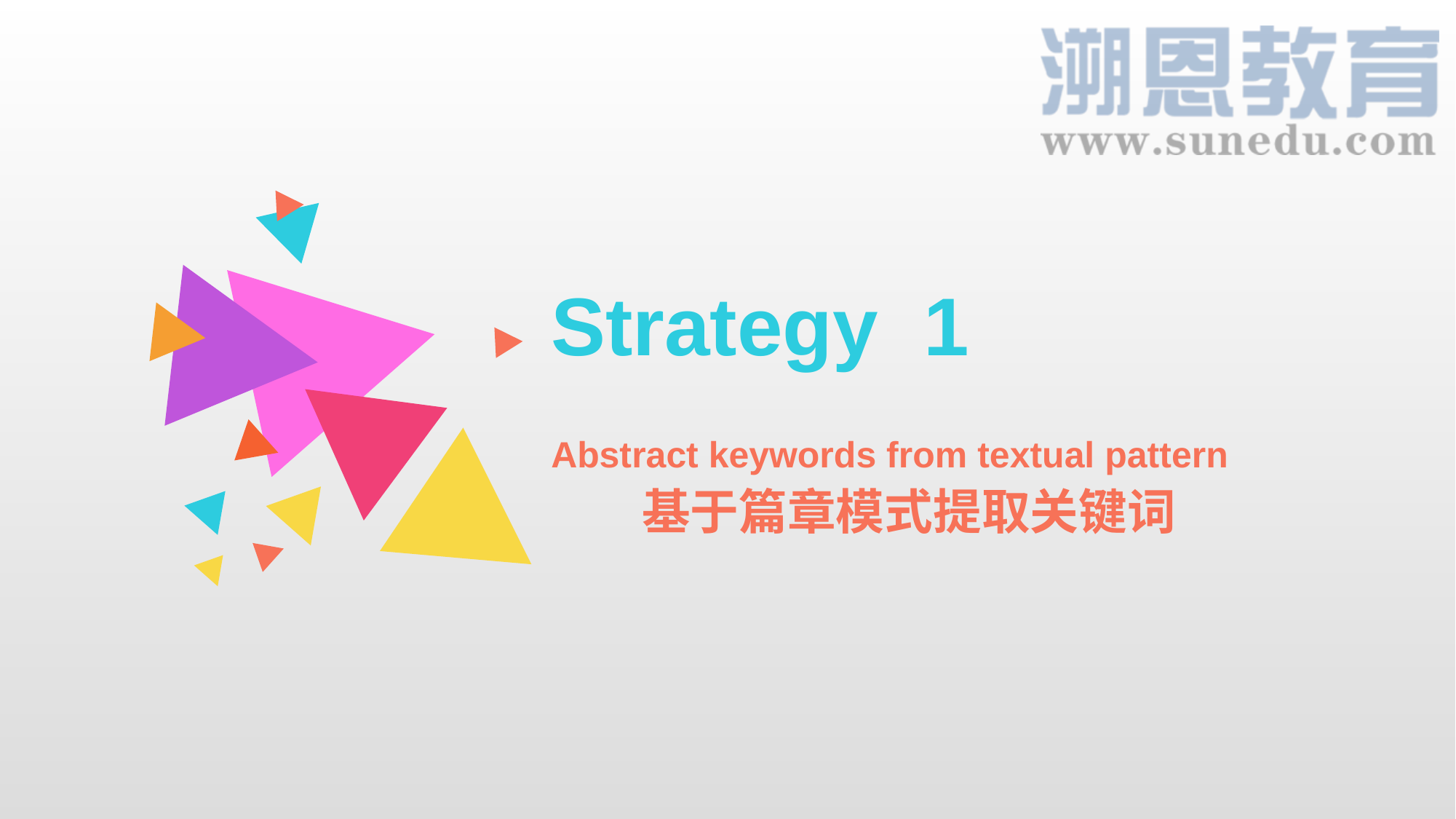

Strategy  1
Abstract keywords from textual pattern
         基于篇章模式提取关键词